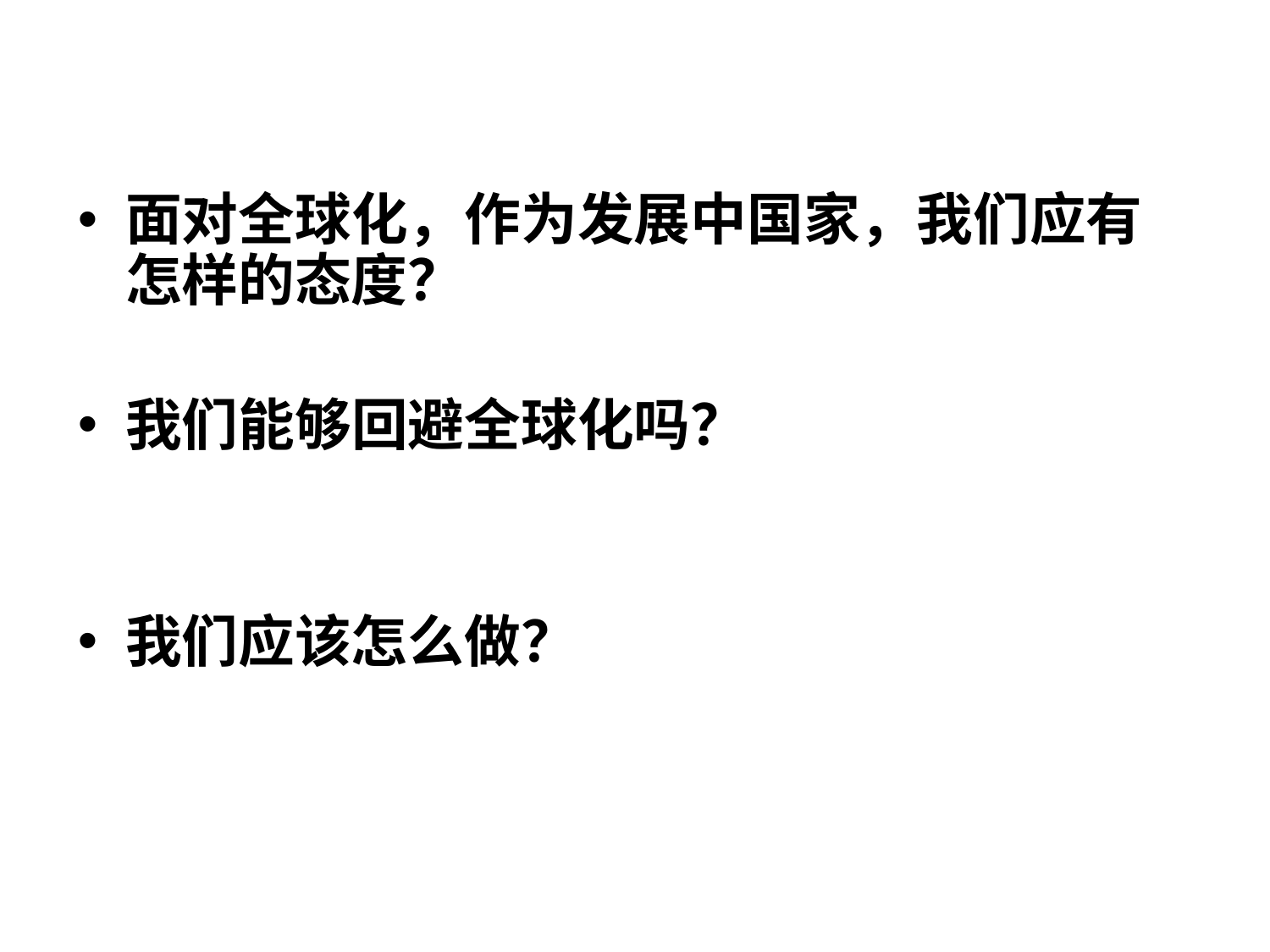

#

面对全球化，作为发展中国家，我们应有怎样的态度？

我们能够回避全球化吗？

我们应该怎么做？